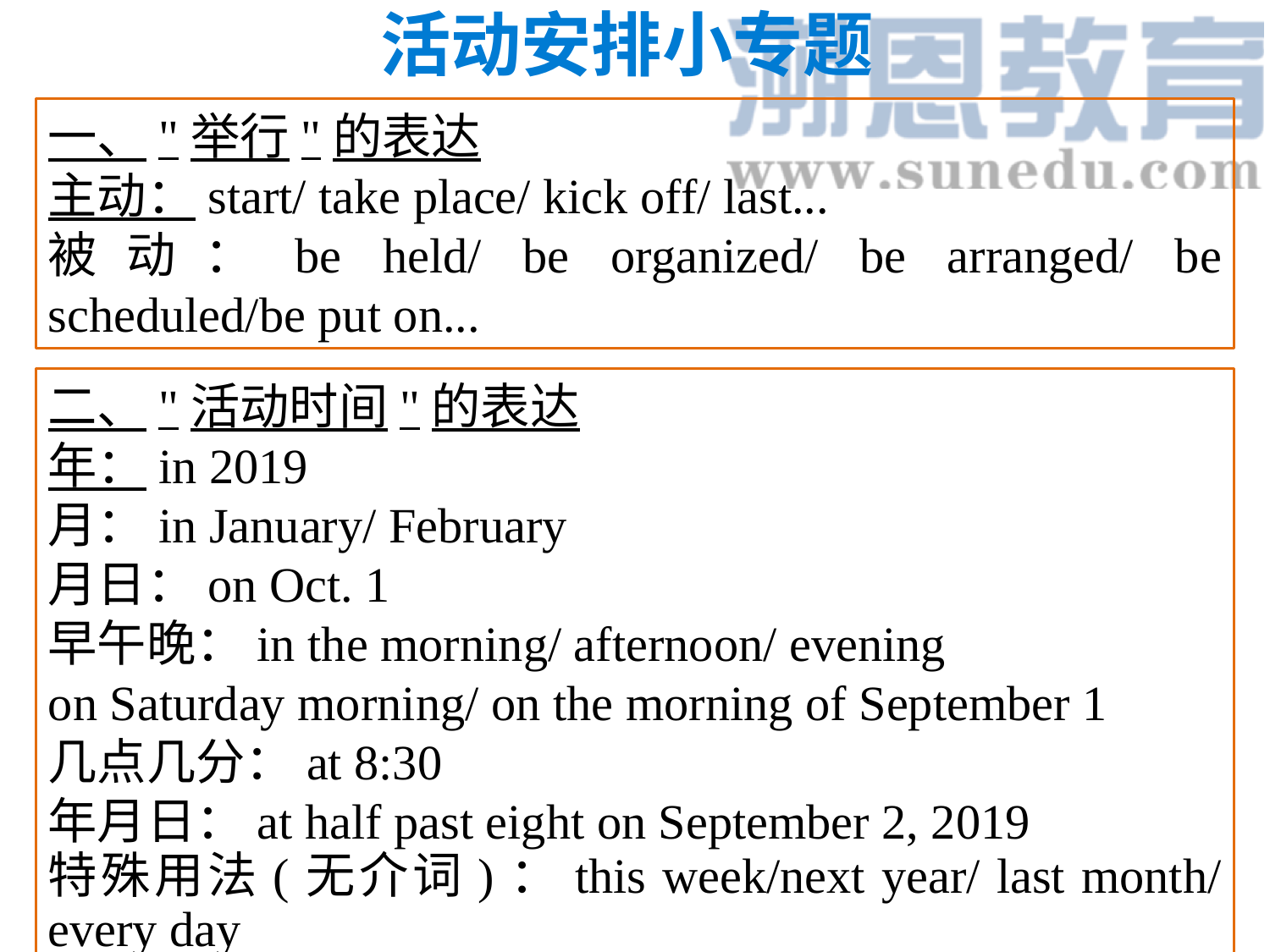

# 活动安排小专题
一、"举行"的表达主动：start/ take place/ kick off/ last...被动：be held/ be organized/ be arranged/ be scheduled/be put on...
二、"活动时间"的表达年：in 2019月：in January/ February月日：on Oct. 1早午晚：in the morning/ afternoon/ eveningon Saturday morning/ on the morning of September 1几点几分：at 8:30年月日：at half past eight on September 2, 2019特殊用法(无介词)：this week/next year/ last month/ every day